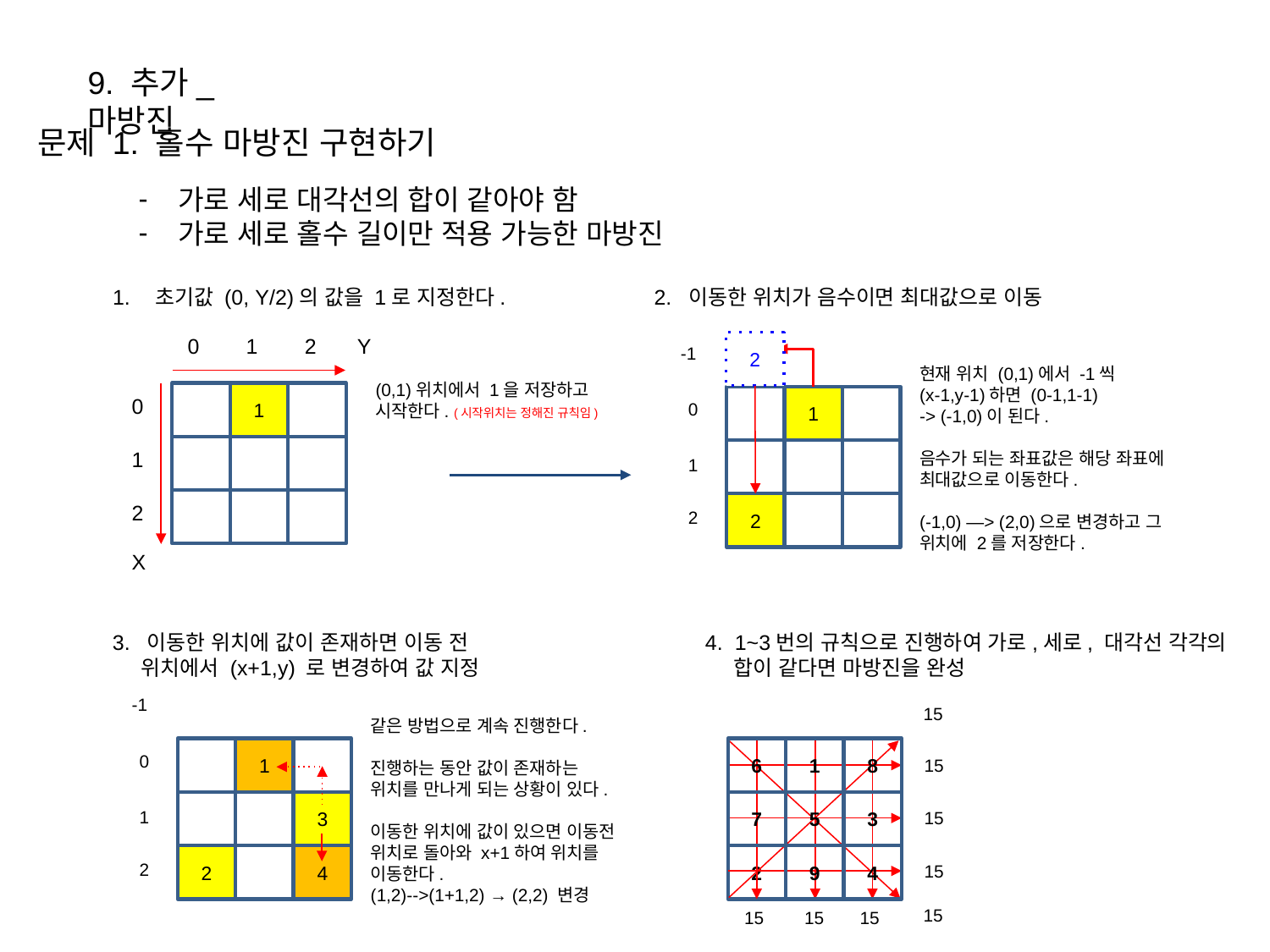

9. 추가_마방진
문제 1. 홀수 마방진 구현하기
가로 세로 대각선의 합이 같아야 함
가로 세로 홀수 길이만 적용 가능한 마방진
초기값 (0, Y/2)의 값을 1로 지정한다.
2.  이동한 위치가 음수이면 최대값으로 이동
0
1
2
Y
0
2
-1
현재 위치 (0,1)에서 -1씩
(x-1,y-1)하면 (0-1,1-1)
-> (-1,0)이 된다.

음수가 되는 좌표값은 해당 좌표에 최대값으로 이동한다.

(-1,0) —> (2,0)으로 변경하고 그 위치에 2를 저장한다.
(0,1)위치에서 1을 저장하고 시작한다. (시작위치는 정해진 규칙임)

1

1

0
0

1

1

2
2

2
X
3.  이동한 위치에 값이 존재하면 이동 전
    위치에서 (x+1,y) 로 변경하여 값 지정
4.  1~3번의 규칙으로 진행하여 가로,세로, 대각선 각각의
    합이 같다면 마방진을 완성
-1
15
같은 방법으로 계속 진행한다.

진행하는 동안 값이 존재하는 위치를 만나게 되는 상황이 있다.

이동한 위치에 값이 있으면 이동전 위치로 돌아와 x+1하여 위치를 이동한다.
(1,2)-->(1+1,2) → (2,2) 변경

1

6
1
8
0
15

3
7
5
3
1
15
2

4
2
9
4
2
15
15
15
15
15